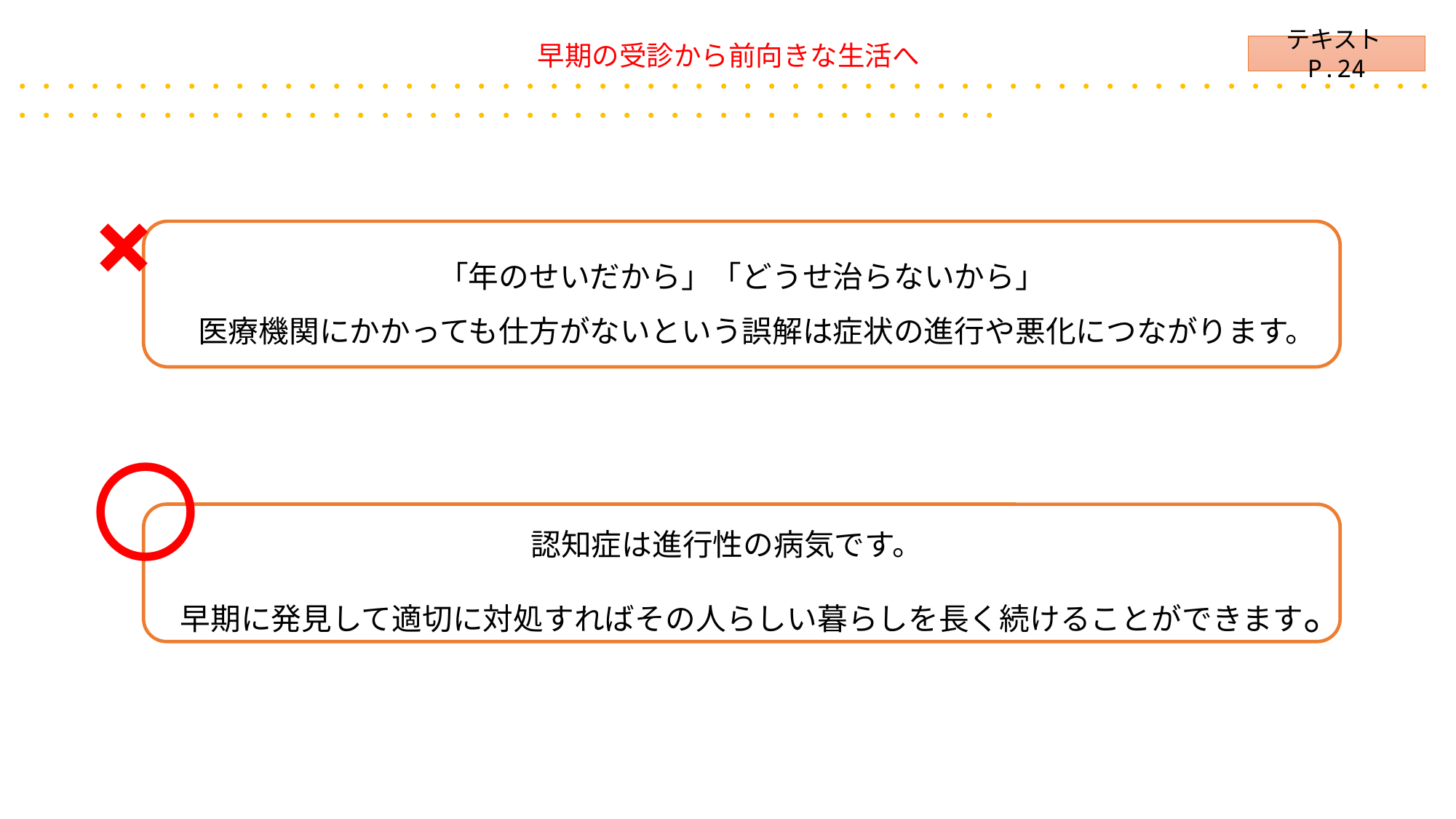

早期の受診から前向きな生活へ
・・・・・・・・・・・・・・・・・・・・・・・・・・・・・・・・・・・・・・・・・・・・・・・・・・・・・・・・・・・・・・・・・・・・・・・・・・・・・・・・・・・・・・・・・・・・・・・・・・・・
テキストP.24
×
「年のせいだから」「どうせ治らないから」
　医療機関にかかっても仕方がないという誤解は症状の進行や悪化につながります。
〇
認知症は進行性の病気です。
早期に発見して適切に対処すればその人らしい暮らしを長く続けることができます。